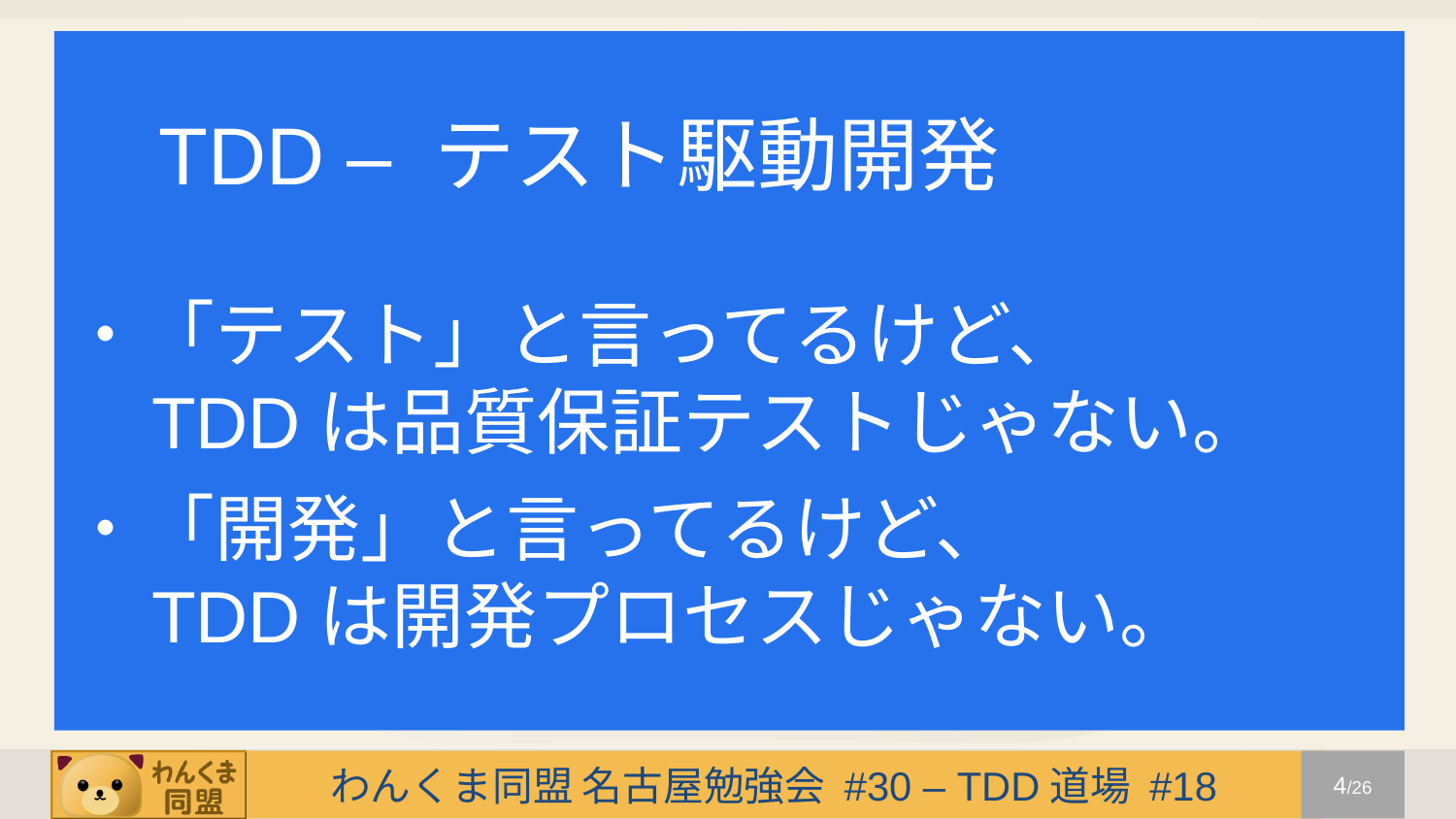

# TDD – テスト駆動開発 ・「テスト」と言ってるけど、 TDDは品質保証テストじゃない。 ・「開発」と言ってるけど、 TDDは開発プロセスじゃない。